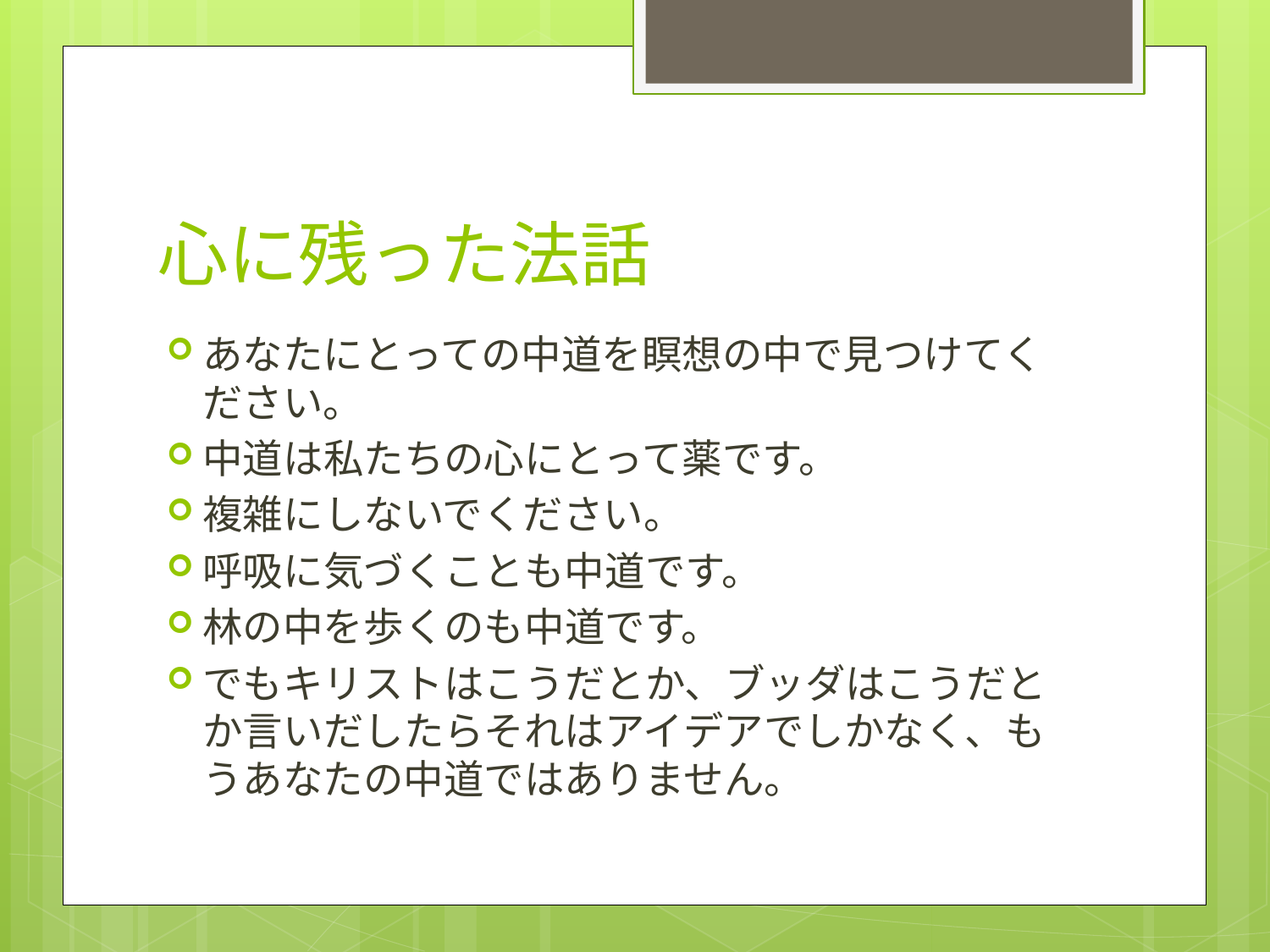

# 心に残った法話
あなたにとっての中道を瞑想の中で見つけてください。
中道は私たちの心にとって薬です。
複雑にしないでください。
呼吸に気づくことも中道です。
林の中を歩くのも中道です。
でもキリストはこうだとか、ブッダはこうだとか言いだしたらそれはアイデアでしかなく、もうあなたの中道ではありません。